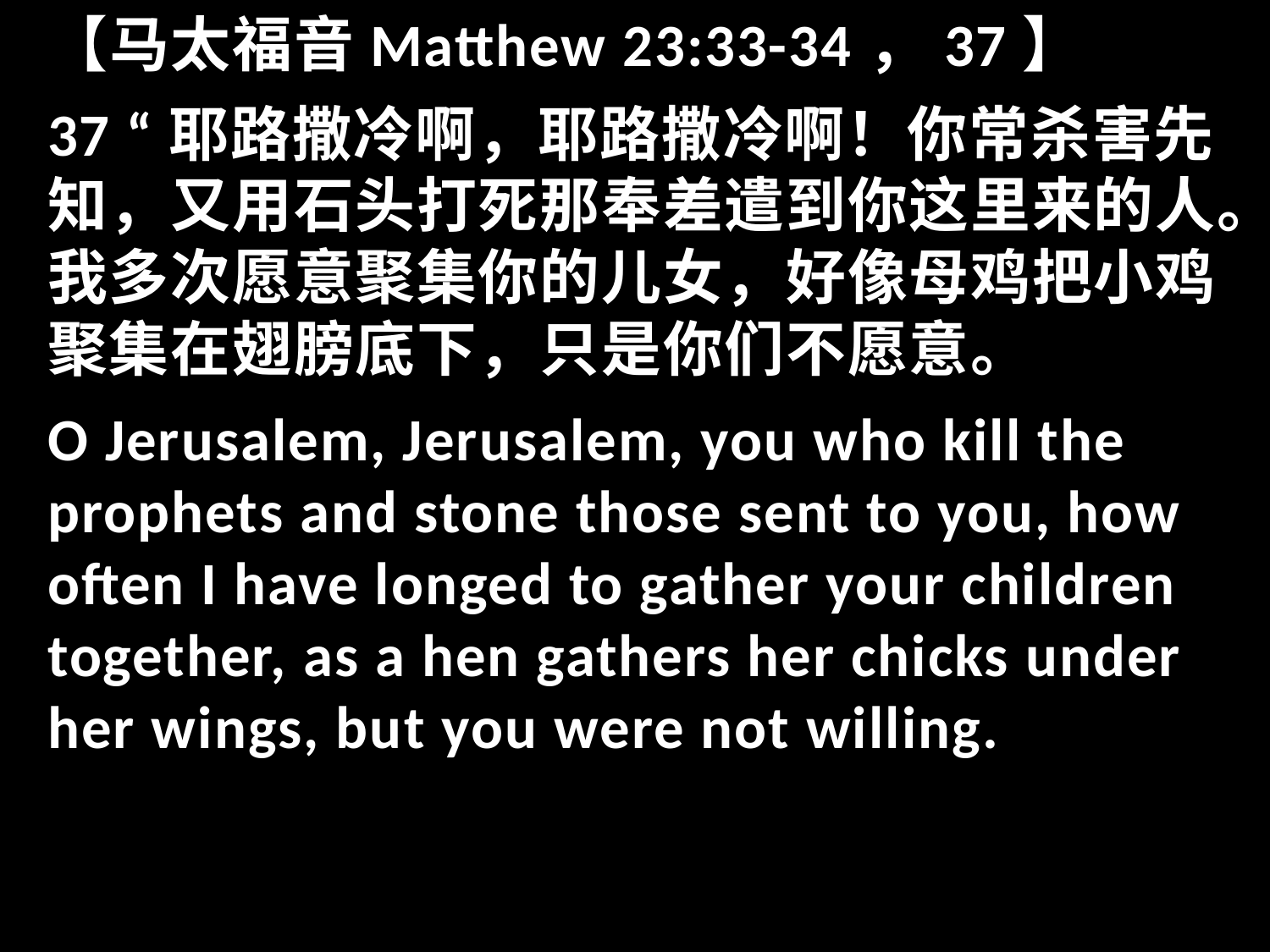

【马太福音Matthew 23:33-34，37】
37 “耶路撒冷啊，耶路撒冷啊！你常杀害先知，又用石头打死那奉差遣到你这里来的人。我多次愿意聚集你的儿女，好像母鸡把小鸡聚集在翅膀底下，只是你们不愿意。
O Jerusalem, Jerusalem, you who kill the prophets and stone those sent to you, how often I have longed to gather your children together, as a hen gathers her chicks under her wings, but you were not willing.